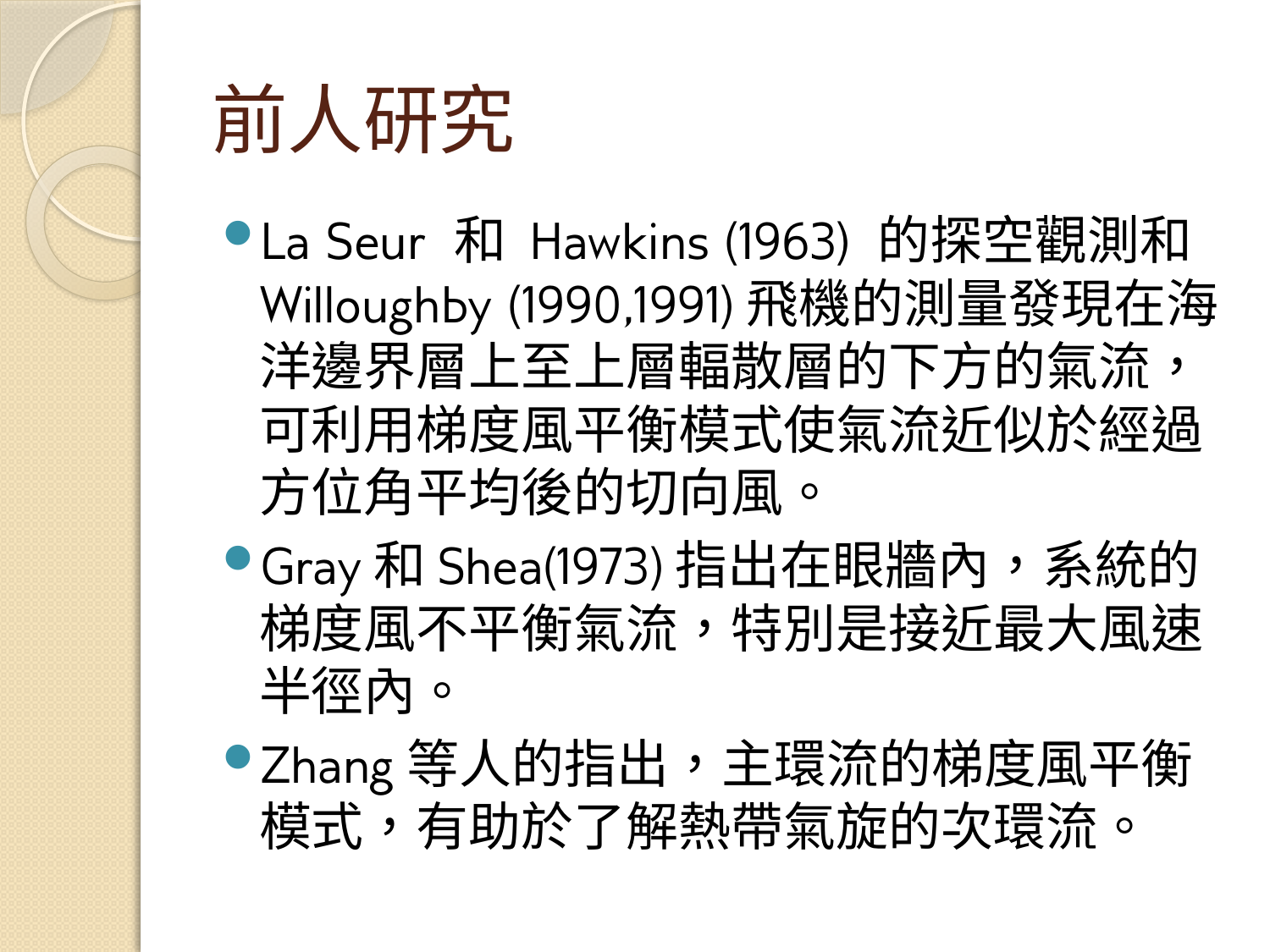

# 前人研究
La Seur 和 Hawkins (1963) 的探空觀測和 Willoughby (1990,1991)飛機的測量發現在海洋邊界層上至上層輻散層的下方的氣流，可利用梯度風平衡模式使氣流近似於經過方位角平均後的切向風。
Gray和Shea(1973)指出在眼牆內，系統的梯度風不平衡氣流，特別是接近最大風速半徑內。
Zhang等人的指出，主環流的梯度風平衡模式，有助於了解熱帶氣旋的次環流。